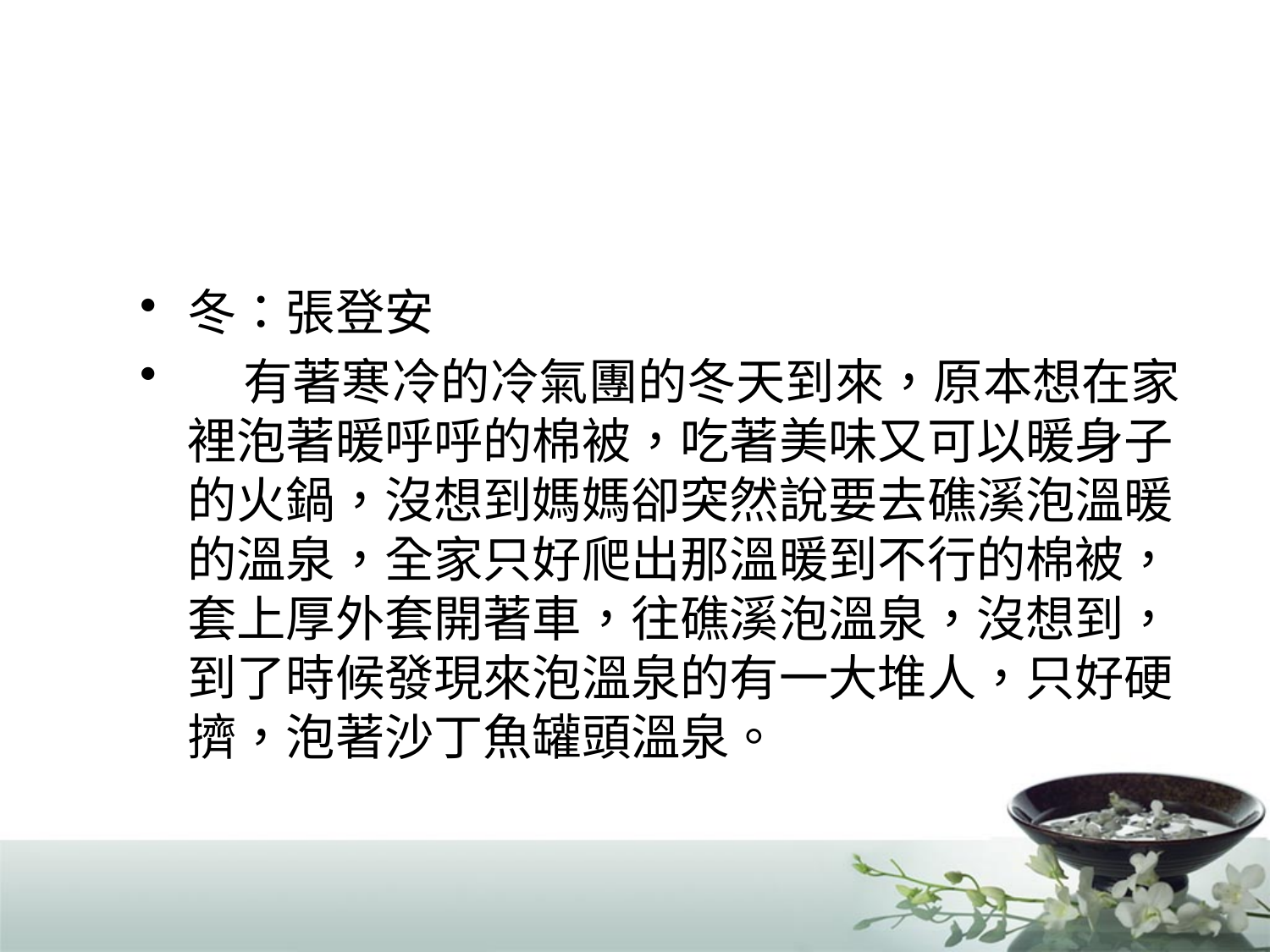

#
冬：張登安
    有著寒冷的冷氣團的冬天到來，原本想在家裡泡著暖呼呼的棉被，吃著美味又可以暖身子的火鍋，沒想到媽媽卻突然說要去礁溪泡溫暖的溫泉，全家只好爬出那溫暖到不行的棉被，套上厚外套開著車，往礁溪泡溫泉，沒想到，到了時候發現來泡溫泉的有一大堆人，只好硬擠，泡著沙丁魚罐頭溫泉。